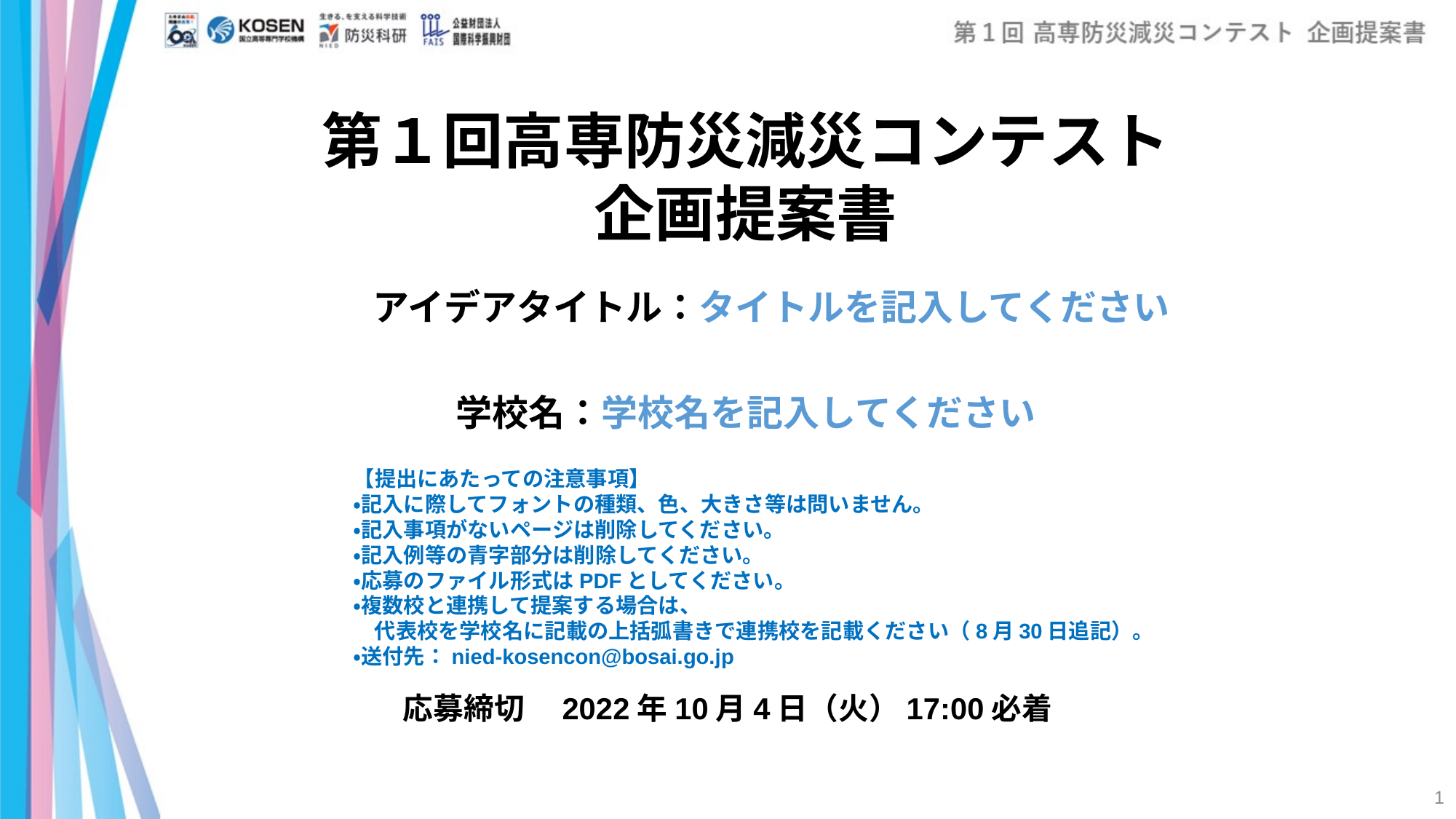

第１回高専防災減災コンテスト
企画提案書
アイデアタイトル：タイトルを記入してください
学校名：学校名を記入してください
【提出にあたっての注意事項】
・記入に際してフォントの種類、色、大きさ等は問いません。
・記入事項がないページは削除してください。
・記入例等の青字部分は削除してください。
・応募のファイル形式はPDFとしてください。
・複数校と連携して提案する場合は、
　代表校を学校名に記載の上括弧書きで連携校を記載ください（8月30日追記）。
・送付先：nied-kosencon@bosai.go.jp
応募締切　2022年10月4日（火）17:00必着
1